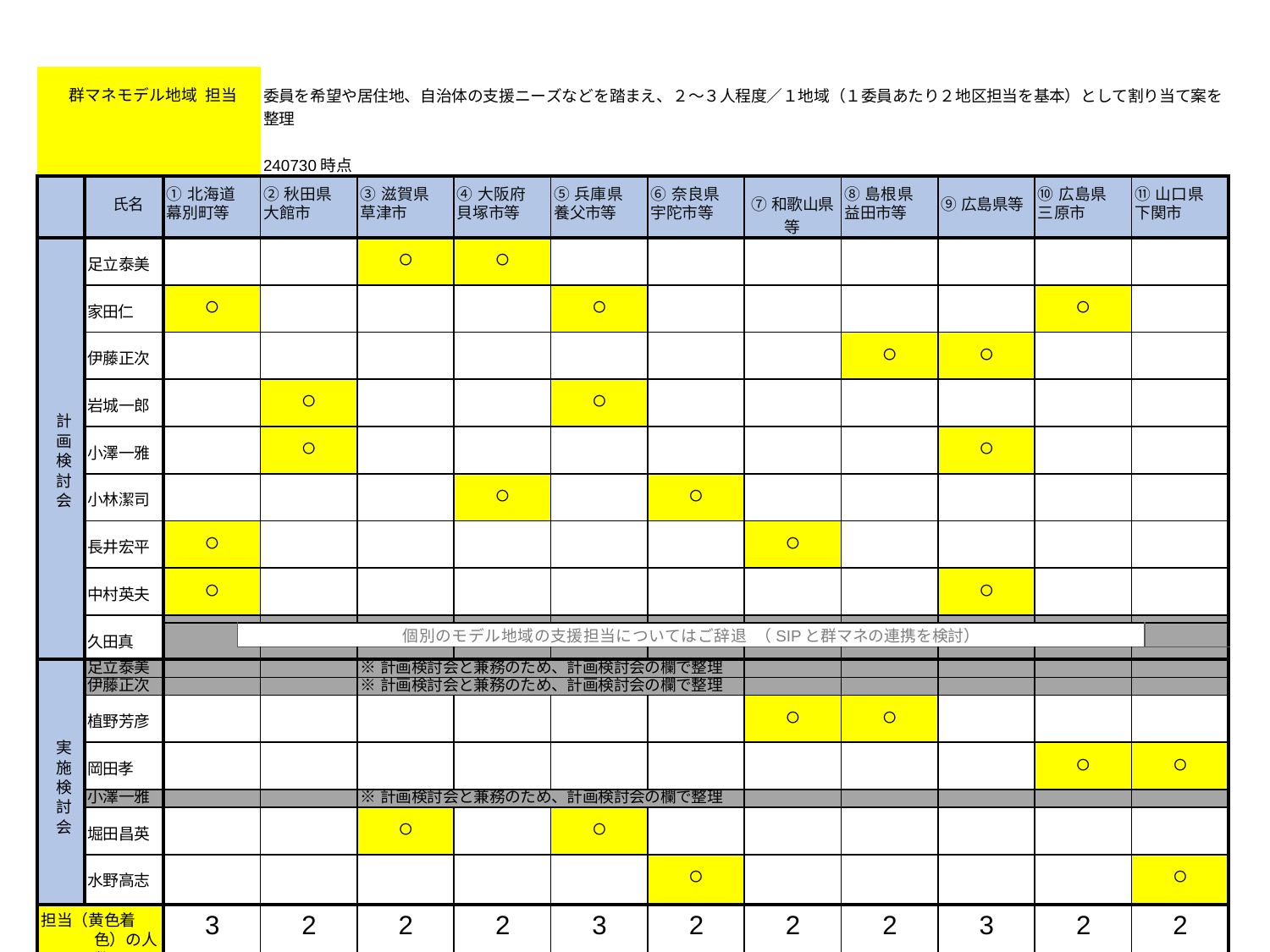

| 群マネモデル地域 担当 |  |  |  | 委員を希望や居住地、自治体の支援ニーズなどを踏まえ、２～３人程度／１地域（１委員あたり２地区担当を基本）として割り当て案を整理 240730時点 |  |  |  |  |  |  |  |  |  |  |
| --- | --- | --- | --- | --- | --- | --- | --- | --- | --- | --- | --- | --- | --- | --- |
|  | 氏名 | ①北海道 幕別町等 |  | ②秋田県 大館市 | ③滋賀県 草津市 | ④大阪府 貝塚市等 | ⑤兵庫県 養父市等 | ⑥奈良県 宇陀市等 | ⑦和歌山県等 | ⑧島根県 益田市等 | ⑨広島県等 | ⑩広島県 三原市 | ⑪山口県 下関市 |  |
| 計画検討会 | 足立泰美 |  |  |  | ○ | ○ |  |  |  |  |  |  |  |  |
|  | 家田仁 | ○ |  |  |  |  | ○ |  |  |  |  | ○ |  |  |
|  | 伊藤正次 |  |  |  |  |  |  |  |  | ○ | ○ |  |  |  |
|  | 岩城一郎 |  |  | ○ |  |  | ○ |  |  |  |  |  |  |  |
|  | 小澤一雅 |  |  | ○ |  |  |  |  |  |  | ○ |  |  |  |
|  | 小林潔司 |  |  |  |  | ○ |  | ○ |  |  |  |  |  |  |
|  | 長井宏平 | ○ |  |  |  |  |  |  | ○ |  |  |  |  |  |
|  | 中村英夫 | ○ |  |  |  |  |  |  |  |  | ○ |  |  |  |
|  | 久田真 |  |  |  |  |  |  |  |  |  |  |  |  |  |
|  |  |  | 個別のモデル地域の支援担当についてはご辞退 （SIPと群マネの連携を検討） |  |  |  |  |  |  |  |  |  |  |  |
|  |  |  |  |  |  |  |  |  |  |  |  |  |  |  |
| 実施検討会 | 足立泰美 |  |  |  | ※計画検討会と兼務のため、計画検討会の欄で整理 |  |  |  |  |  |  |  |  |  |
|  | 伊藤正次 |  |  |  | ※計画検討会と兼務のため、計画検討会の欄で整理 |  |  |  |  |  |  |  |  |  |
|  | 植野芳彦 |  |  |  |  |  |  |  | ○ | ○ |  |  |  |  |
|  | 岡田孝 |  |  |  |  |  |  |  |  |  |  | ○ | ○ |  |
|  | 小澤一雅 |  |  |  | ※計画検討会と兼務のため、計画検討会の欄で整理 |  |  |  |  |  |  |  |  |  |
|  | 堀田昌英 |  |  |  | ○ |  | ○ |  |  |  |  |  |  |  |
|  | 水野高志 |  |  |  |  |  |  | ○ |  |  |  |  | ○ |  |
| 担当（黄色着色）の人数 |  | 3 |  | 2 | 2 | 2 | 3 | 2 | 2 | 2 | 3 | 2 | 2 |  |